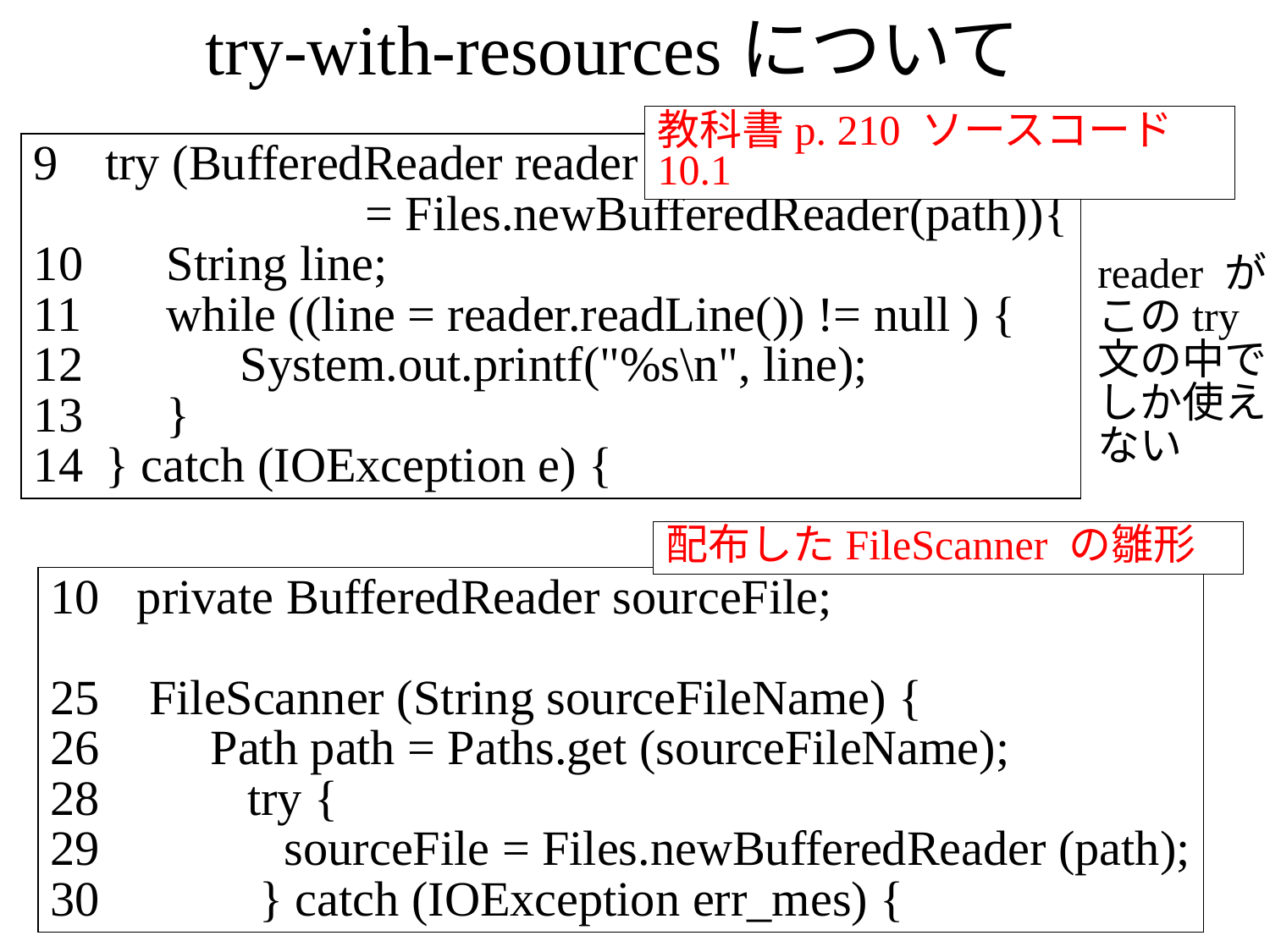

try-with-resourcesについて
教科書p. 210 ソースコード10.1
try (BufferedReader reader
                           = Files.newBufferedReader(path)){
     String line;
     while ((line = reader.readLine()) != null ) {
           System.out.printf("%s\n", line);
     }
} catch (IOException e) {
reader がこのtry文の中でしか使えない
配布したFileScanner の雛形
10   private BufferedReader sourceFile;

25    FileScanner (String sourceFileName) {
26         Path path = Paths.get (sourceFileName);
28            try {
29               sourceFile = Files.newBufferedReader (path);
30             } catch (IOException err_mes) {